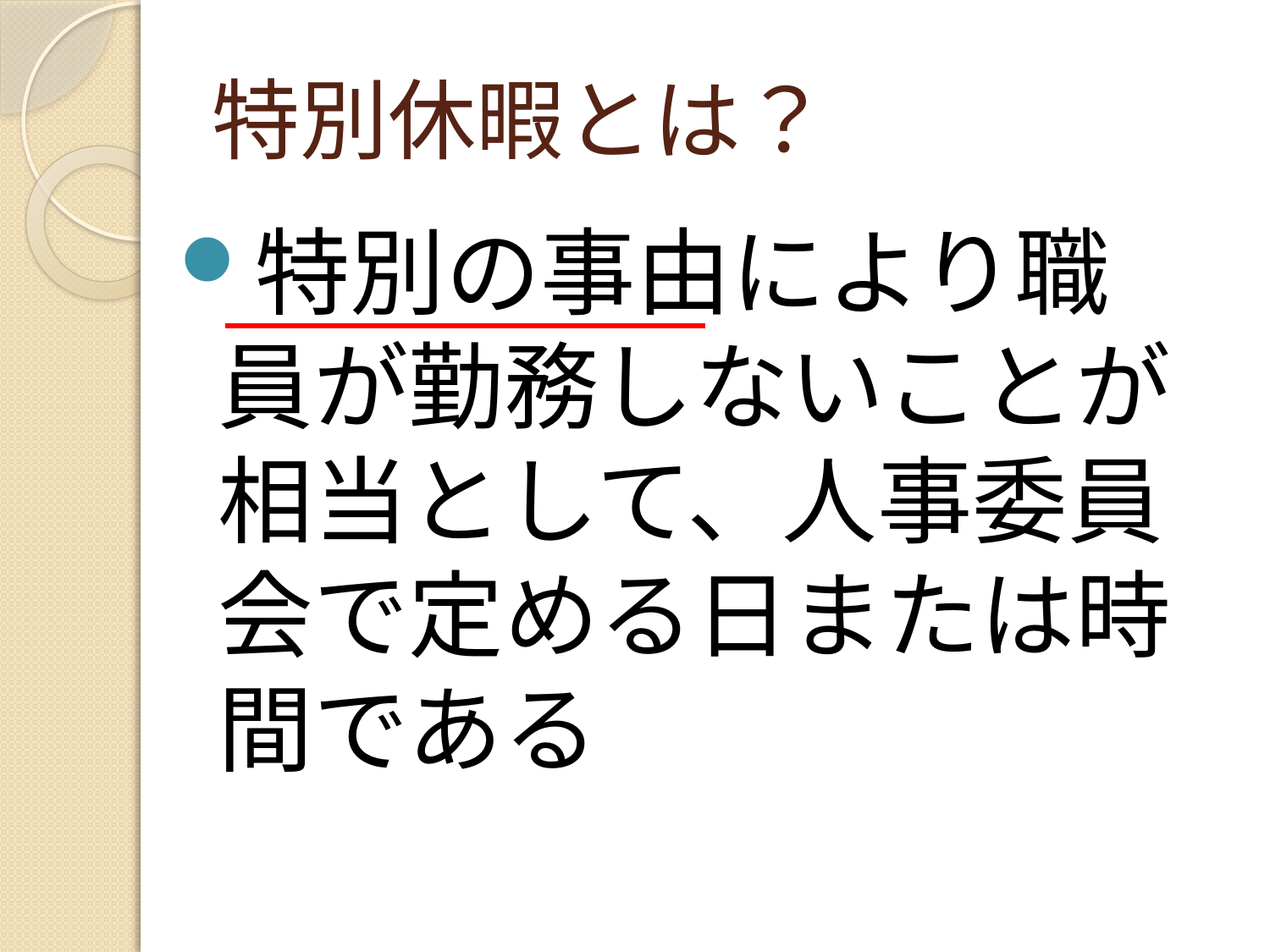

# 特別休暇とは？
特別の事由により職員が勤務しないことが相当として、人事委員会で定める日または時間である